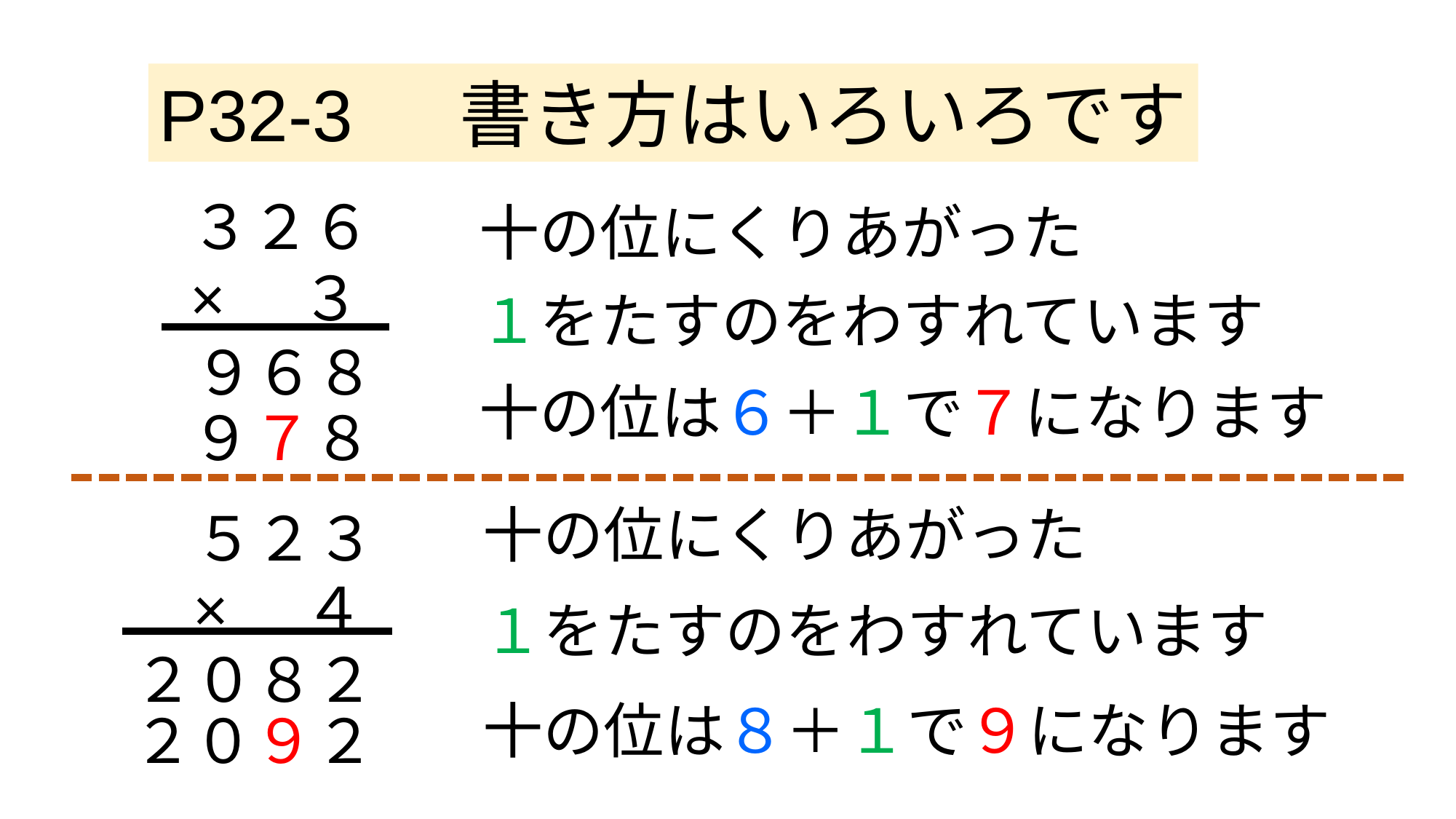

P32-3　 書き方はいろいろです
３２６
十の位にくりあがった
×　３
１をたすのをわすれています
９６８
十の位は６＋１で７になります
９７８
十の位にくりあがった
５２３
×　４
１をたすのをわすれています
２０８２
十の位は８＋１で９になります
２０９２